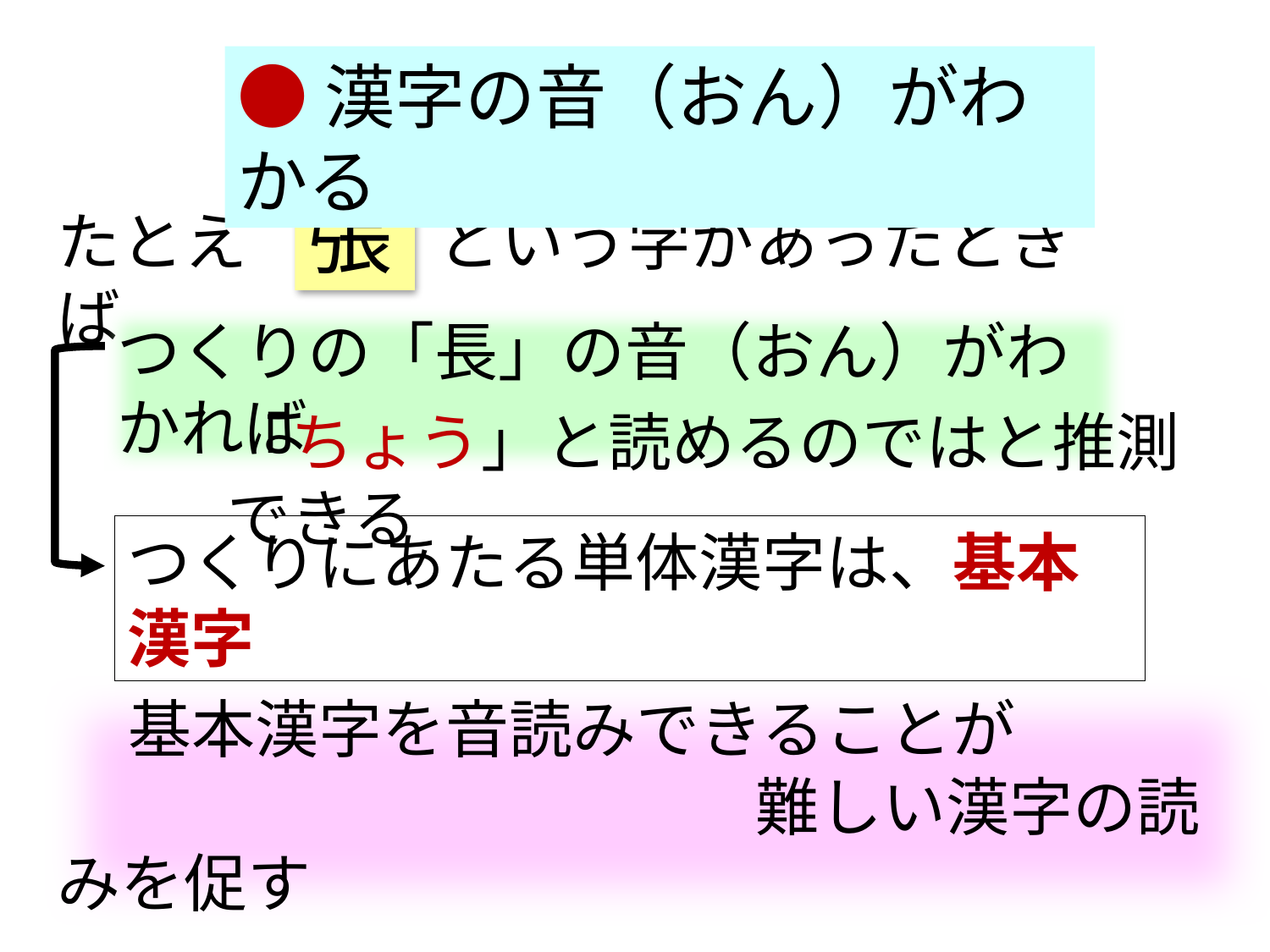

●漢字の音（おん）がわかる
張
たとえば
という字があったとき
つくりの「長」の音（おん）がわかれば

「ちょう」と読めるのではと推測できる
つくりにあたる単体漢字は、基本漢字
　基本漢字を音読みできることが
　　　　　　　　　　　難しい漢字の読みを促す